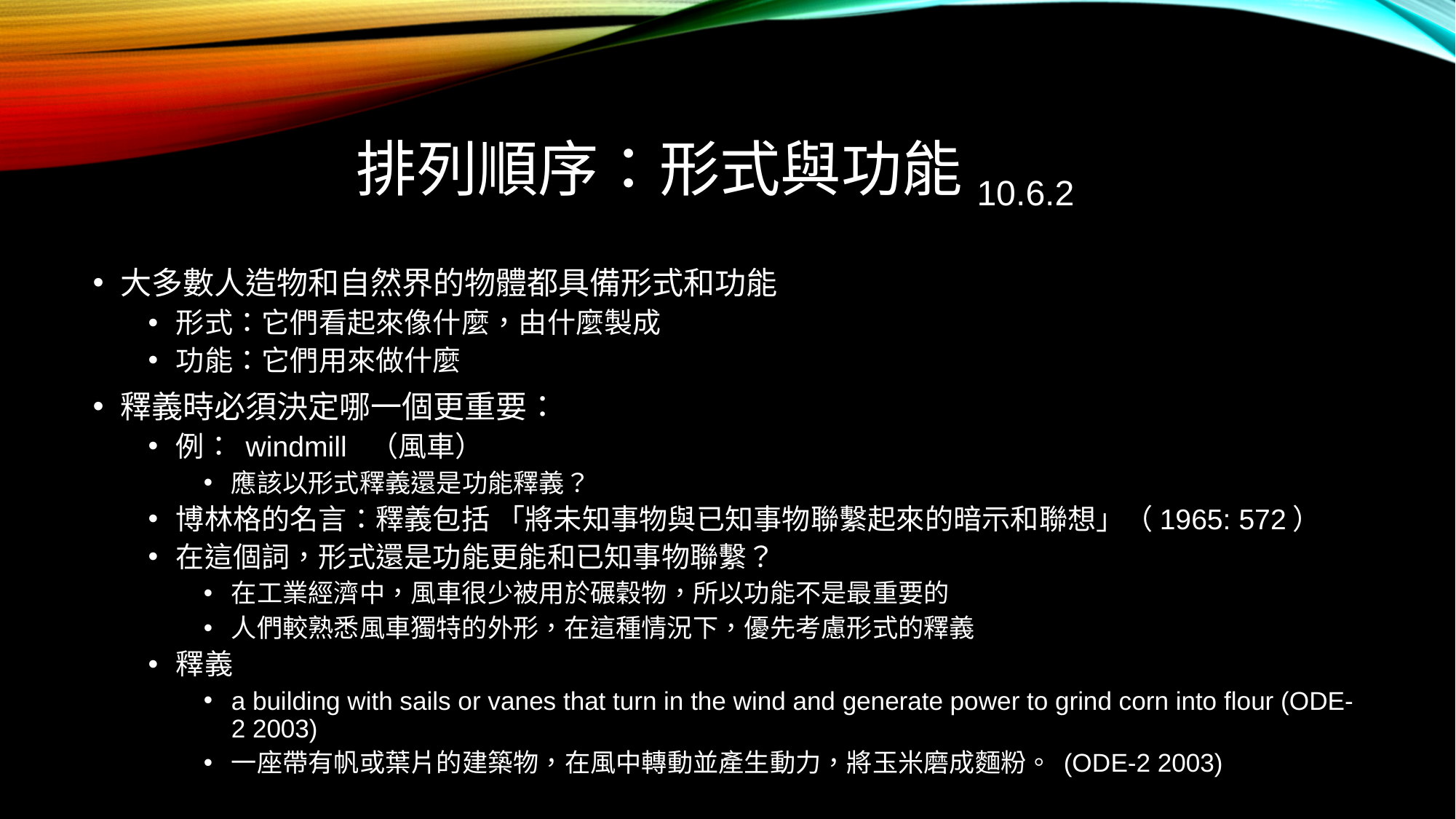

# 排列順序：形式與功能10.6.2
大多數人造物和自然界的物體都具備形式和功能
形式：它們看起來像什麼，由什麼製成
功能：它們用來做什麼
釋義時必須決定哪一個更重要：
例： windmill  （風車）
應該以形式釋義還是功能釋義？
博林格的名言：釋義包括 「將未知事物與已知事物聯繫起來的暗示和聯想」（1965: 572）
在這個詞，形式還是功能更能和已知事物聯繫？
在工業經濟中，風車很少被用於碾穀物，所以功能不是最重要的
人們較熟悉風車獨特的外形，在這種情況下，優先考慮形式的釋義
釋義
a building with sails or vanes that turn in the wind and generate power to grind corn into ﬂour (ODE-2 2003)
一座帶有帆或葉片的建築物，在風中轉動並產生動力，將玉米磨成麵粉。 (ODE-2 2003)